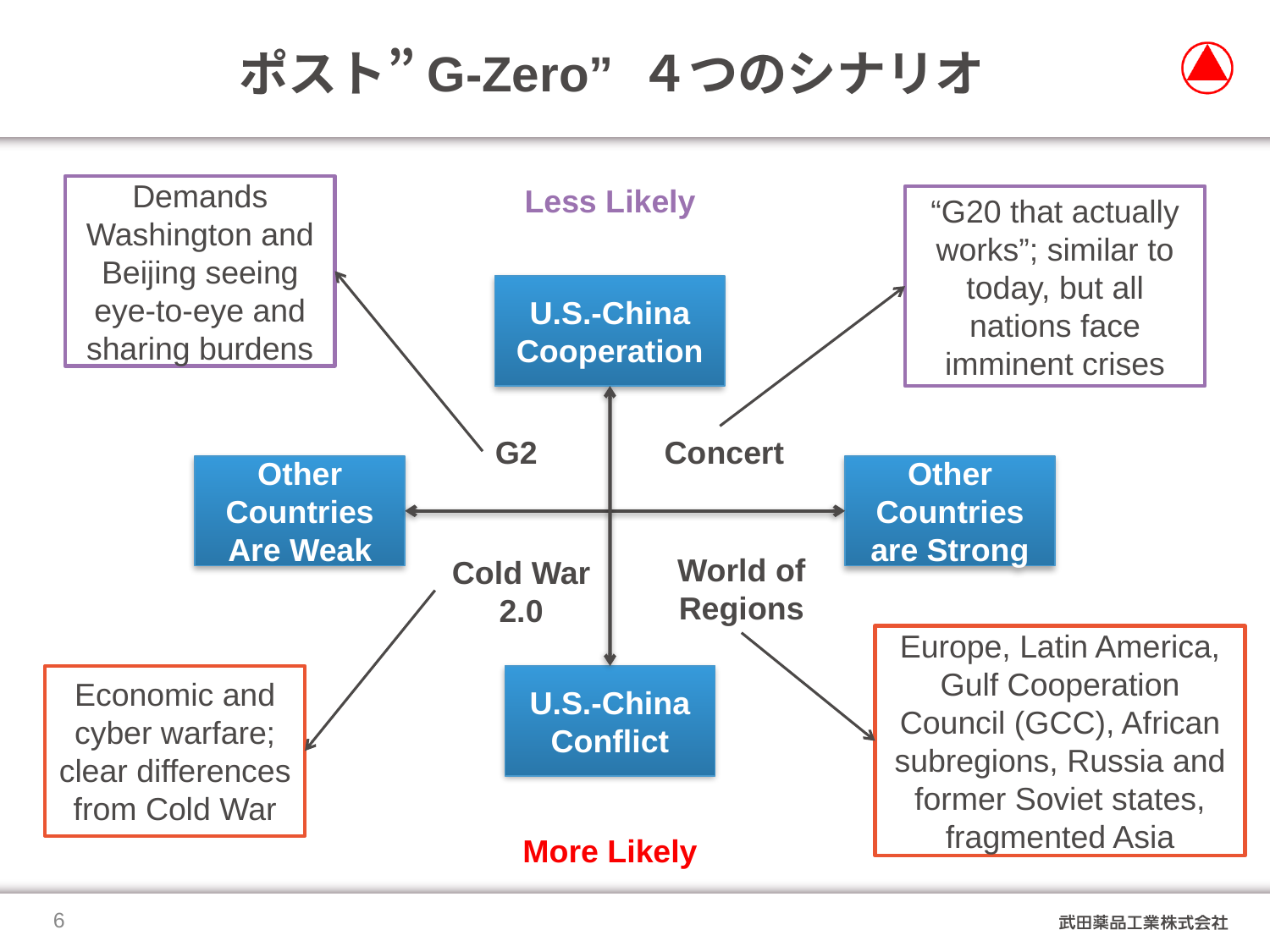

# ポスト”G-Zero” ４つのシナリオ
Less Likely
Demands Washington and Beijing seeing eye-to-eye and sharing burdens
“G20 that actually works”; similar to today, but all nations face imminent crises
U.S.-China Cooperation
G2
Concert

Other Countries Are Weak
Other Countries are Strong
World of Regions
Cold War 2.0
Europe, Latin America, Gulf Cooperation Council (GCC), African subregions, Russia and former Soviet states, fragmented Asia
Economic and cyber warfare; clear differences from Cold War
U.S.-China Conflict
More Likely
6